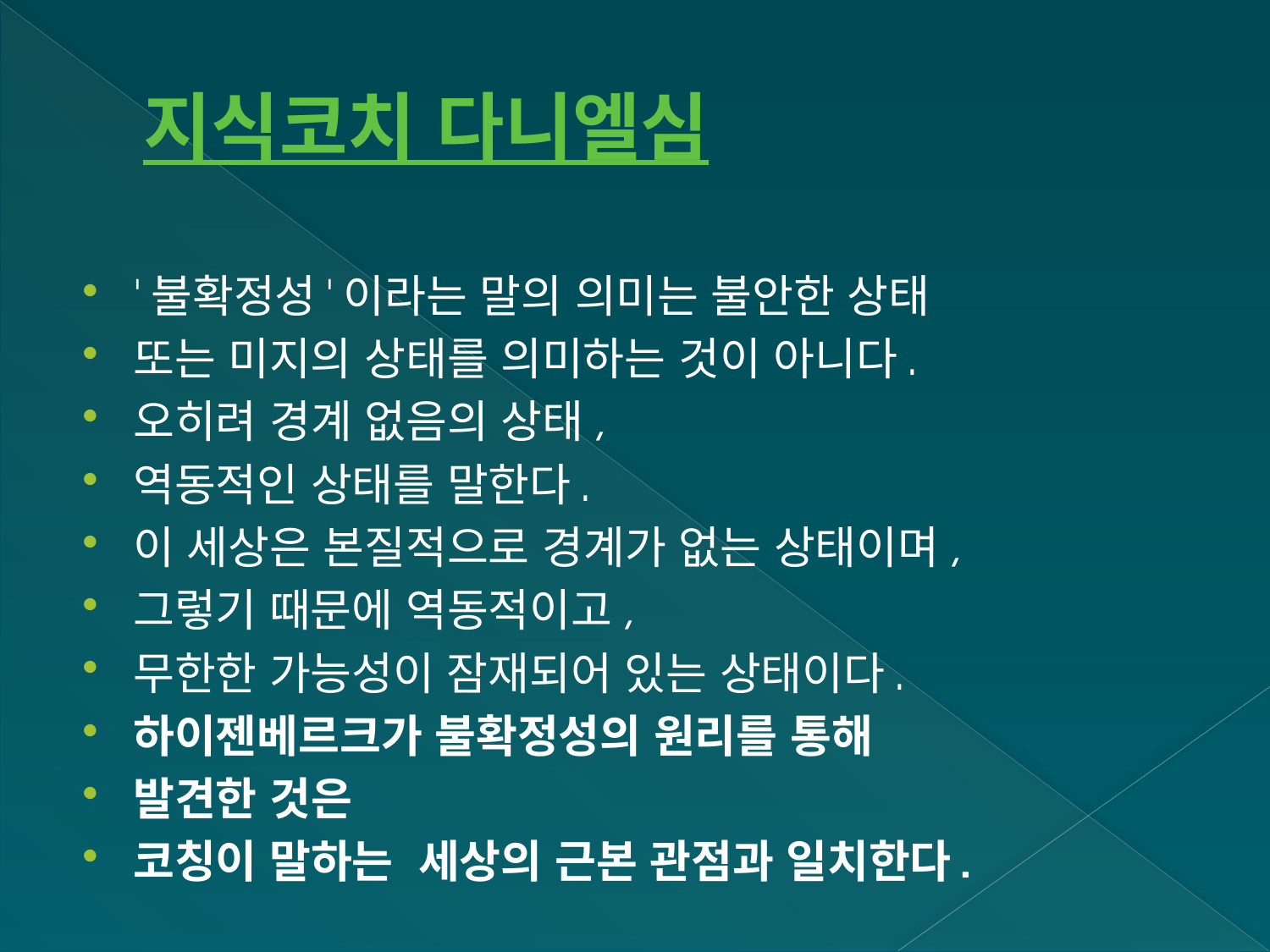

# 지식코치 다니엘심
'불확정성'이라는 말의 의미는 불안한 상태
또는 미지의 상태를 의미하는 것이 아니다.
오히려 경계 없음의 상태,
역동적인 상태를 말한다.
이 세상은 본질적으로 경계가 없는 상태이며,
그렇기 때문에 역동적이고,
무한한 가능성이 잠재되어 있는 상태이다.
하이젠베르크가 불확정성의 원리를 통해
발견한 것은
코칭이 말하는  세상의 근본 관점과 일치한다.